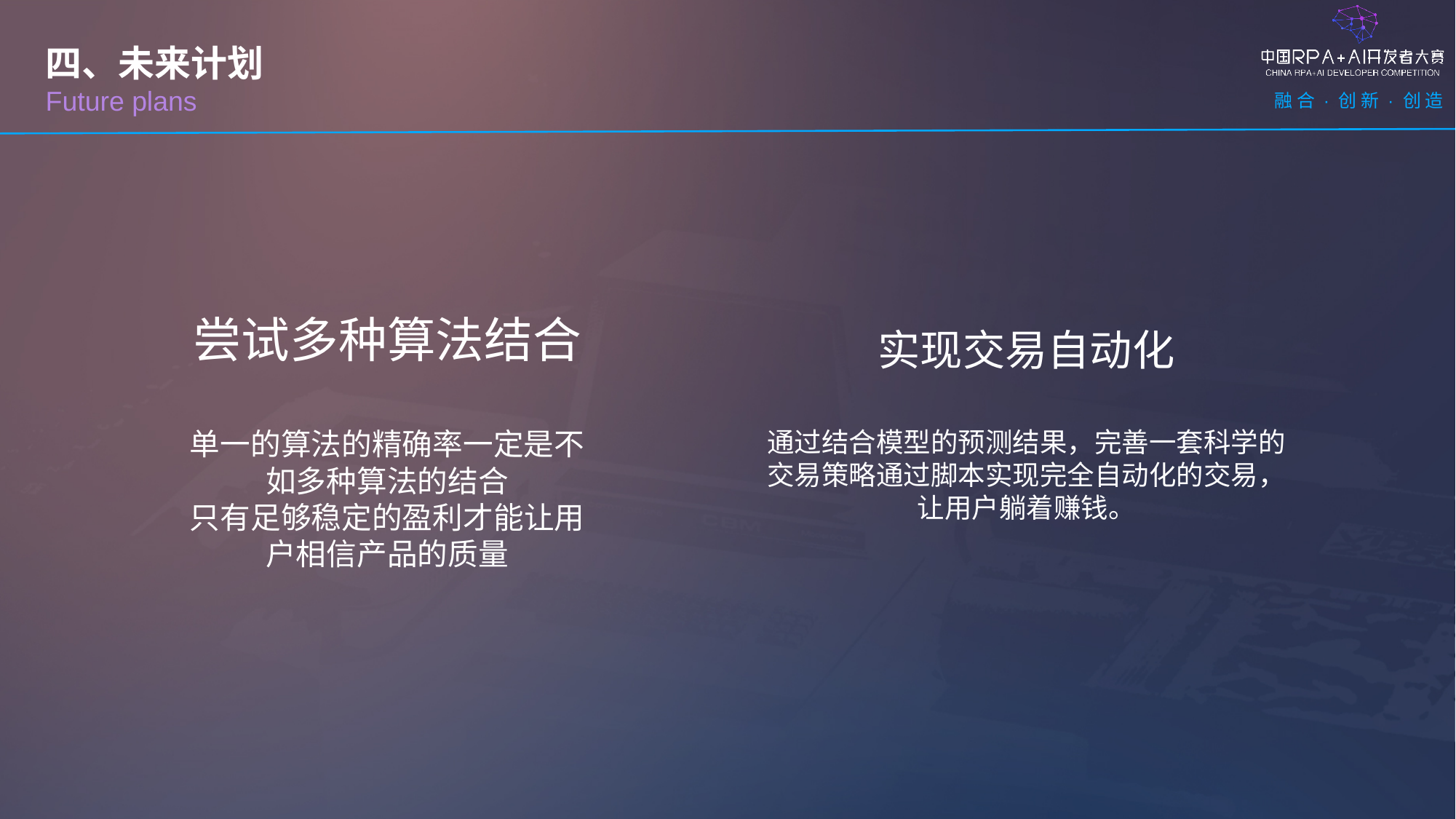

四、未来计划
Future plans
尝试多种算法结合

单一的算法的精确率一定是不如多种算法的结合
只有足够稳定的盈利才能让用户相信产品的质量
实现交易自动化

通过结合模型的预测结果，完善一套科学的交易策略通过脚本实现完全自动化的交易，让用户躺着赚钱。